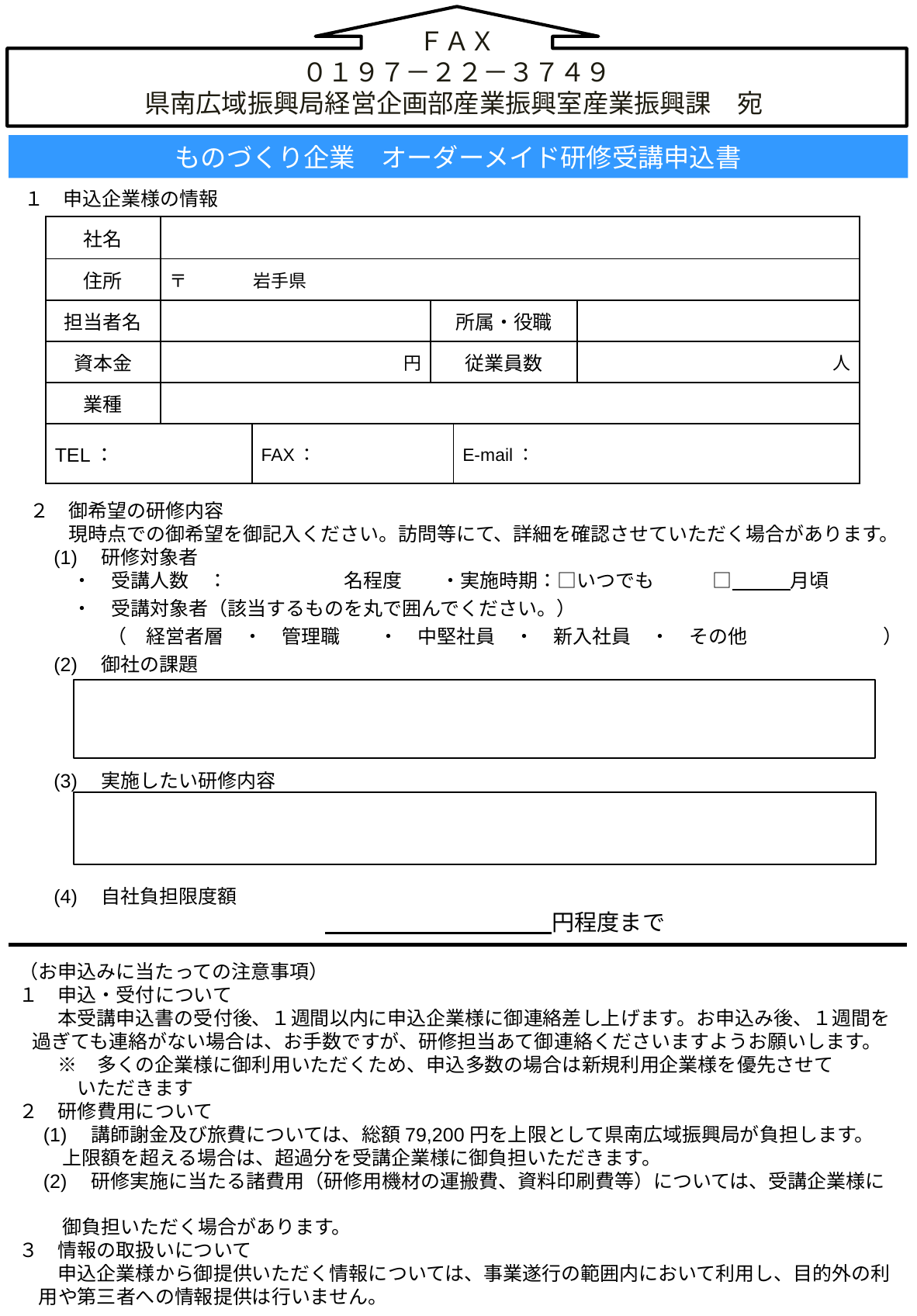

ＦＡＸ
０１９７－２２－３７４９
県南広域振興局経営企画部産業振興室産業振興課　宛

ものづくり企業　オーダーメイド研修受講申込書
１　申込企業様の情報
| 社名 |  |  |  |  |  |
| --- | --- | --- | --- | --- | --- |
| 住所 | 〒　 　　岩手県 |  |  |  |  |
| 担当者名 |  |  | 所属・役職 |  |  |
| 資本金 | 円 |  | 従業員数 |  | 人 |
| 業種 |  |  |  |  |  |
| TEL： |  | FAX： |  | E-mail： |  |
２　御希望の研修内容
　　現時点での御希望を御記入ください。訪問等にて、詳細を確認させていただく場合があります。
　(1)　研修対象者
　　 ・　受講人数　：　　　　　　名程度　　・実施時期：□いつでも　　　□　　　月頃
　　 ・　受講対象者（該当するものを丸で囲んでください。）
　　　　（　経営者層　・　管理職　　・　中堅社員　・　新入社員　・　その他　　　　　　　）
　(2)　御社の課題

　(3)　実施したい研修内容

　(4)　自社負担限度額
　　　　　　　　　　　　　　　　　　　　　　　円程度まで

（お申込みに当たっての注意事項）
１　申込・受付について
　　本受講申込書の受付後、１週間以内に申込企業様に御連絡差し上げます。お申込み後、１週間を
   過ぎても連絡がない場合は、お手数ですが、研修担当あて御連絡くださいますようお願いします。
　　※　多くの企業様に御利用いただくため、申込多数の場合は新規利用企業様を優先させて
　　　いただきます
２　研修費用について
　(1)　講師謝金及び旅費については、総額79,200円を上限として県南広域振興局が負担します。
　　 上限額を超える場合は、超過分を受講企業様に御負担いただきます。
　(2)　研修実施に当たる諸費用（研修用機材の運搬費、資料印刷費等）については、受講企業様に　　　
　　 御負担いただく場合があります。
３　情報の取扱いについて
　　申込企業様から御提供いただく情報については、事業遂行の範囲内において利用し、目的外の利
　用や第三者への情報提供は行いません。